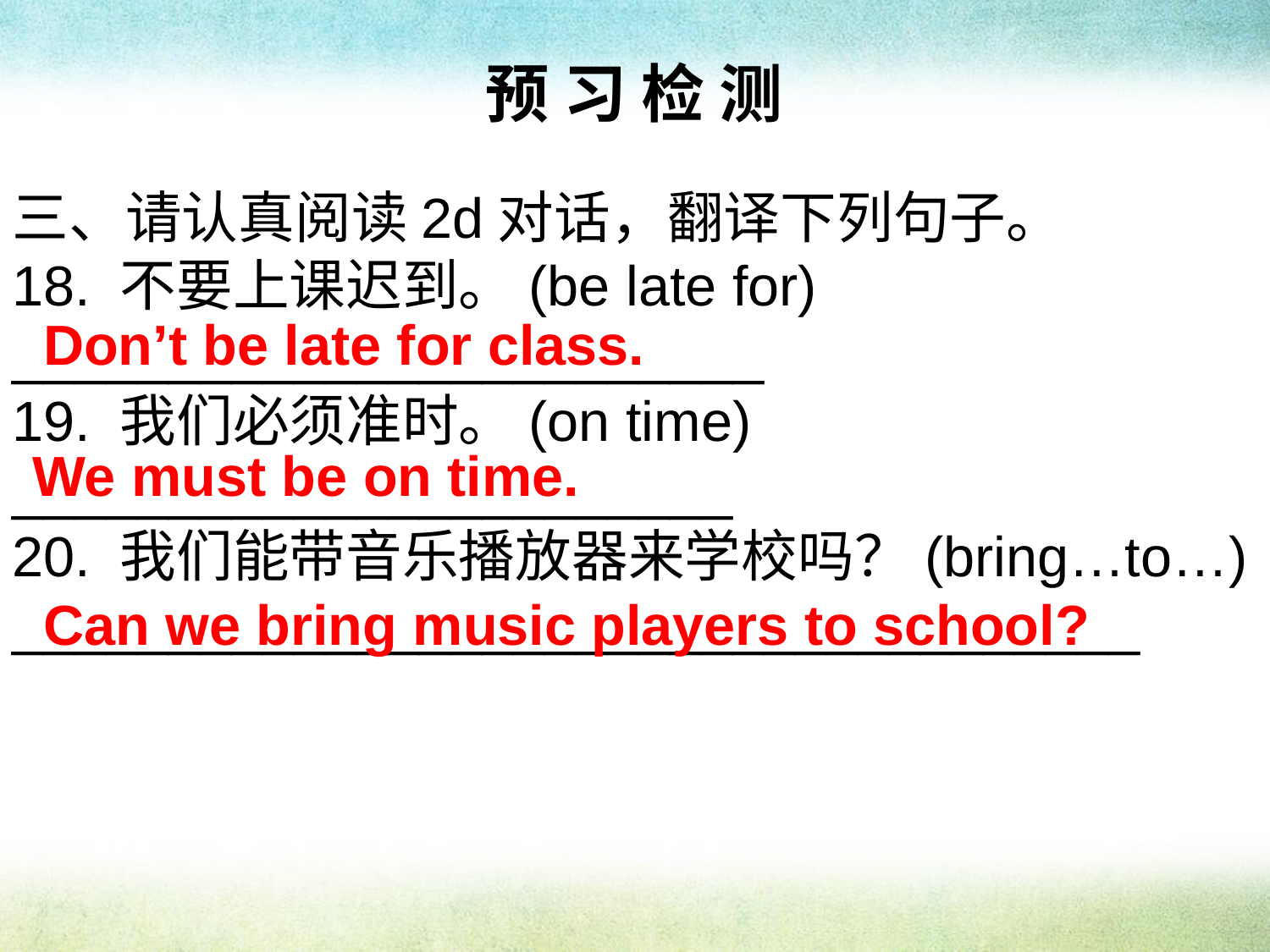

预 习 检 测
三、请认真阅读2d对话，翻译下列句子。
18. 不要上课迟到。(be late for) ________________________
19. 我们必须准时。(on time) _______________________
20. 我们能带音乐播放器来学校吗？(bring…to…)
____________________________________
 Don’t be late for class.
We must be on time.
 Can we bring music players to school?